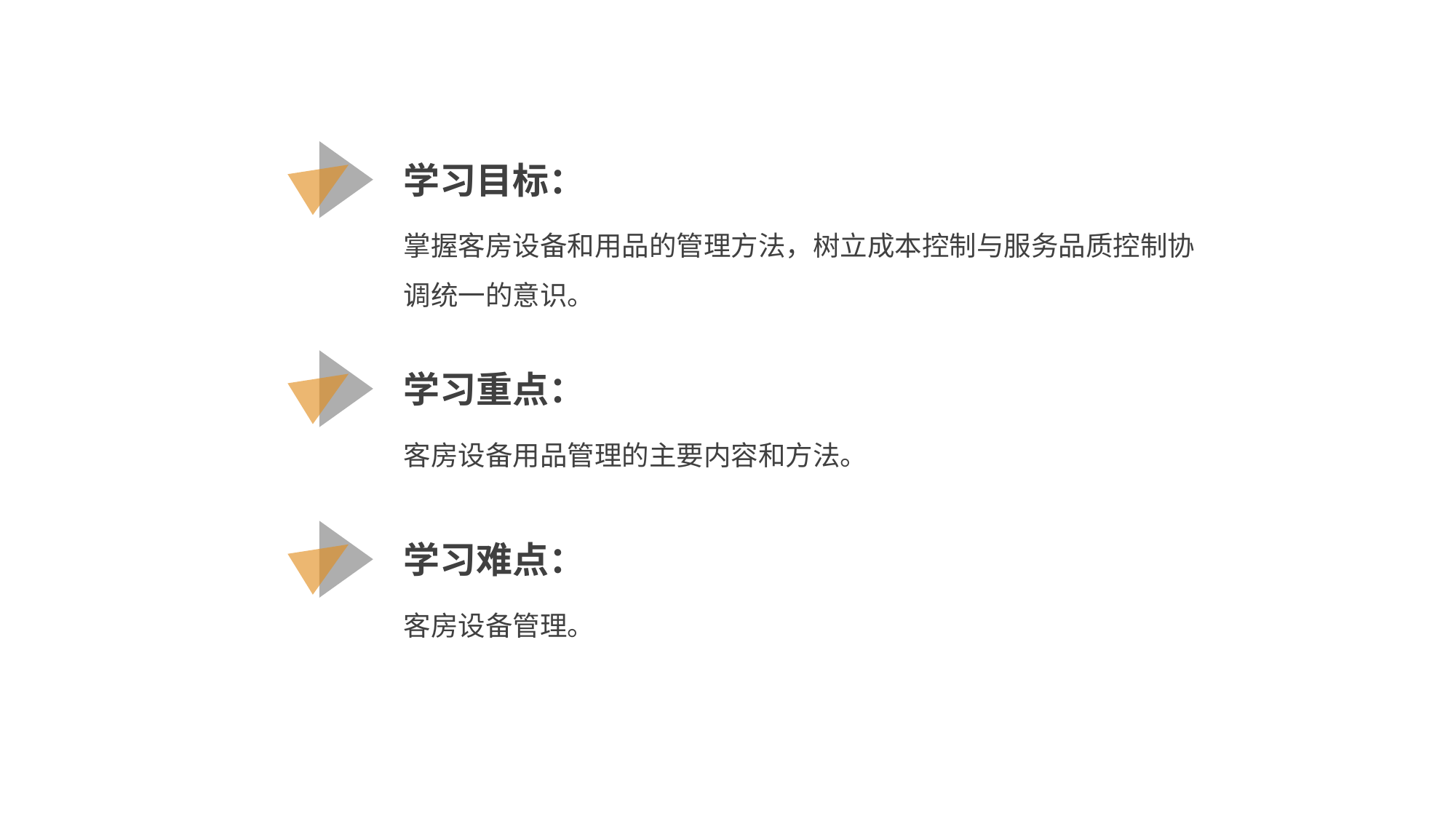

学习目标：
掌握客房设备和用品的管理方法，树立成本控制与服务品质控制协调统一的意识。

学习重点：
客房设备用品管理的主要内容和方法。

学习难点：
客房设备管理。